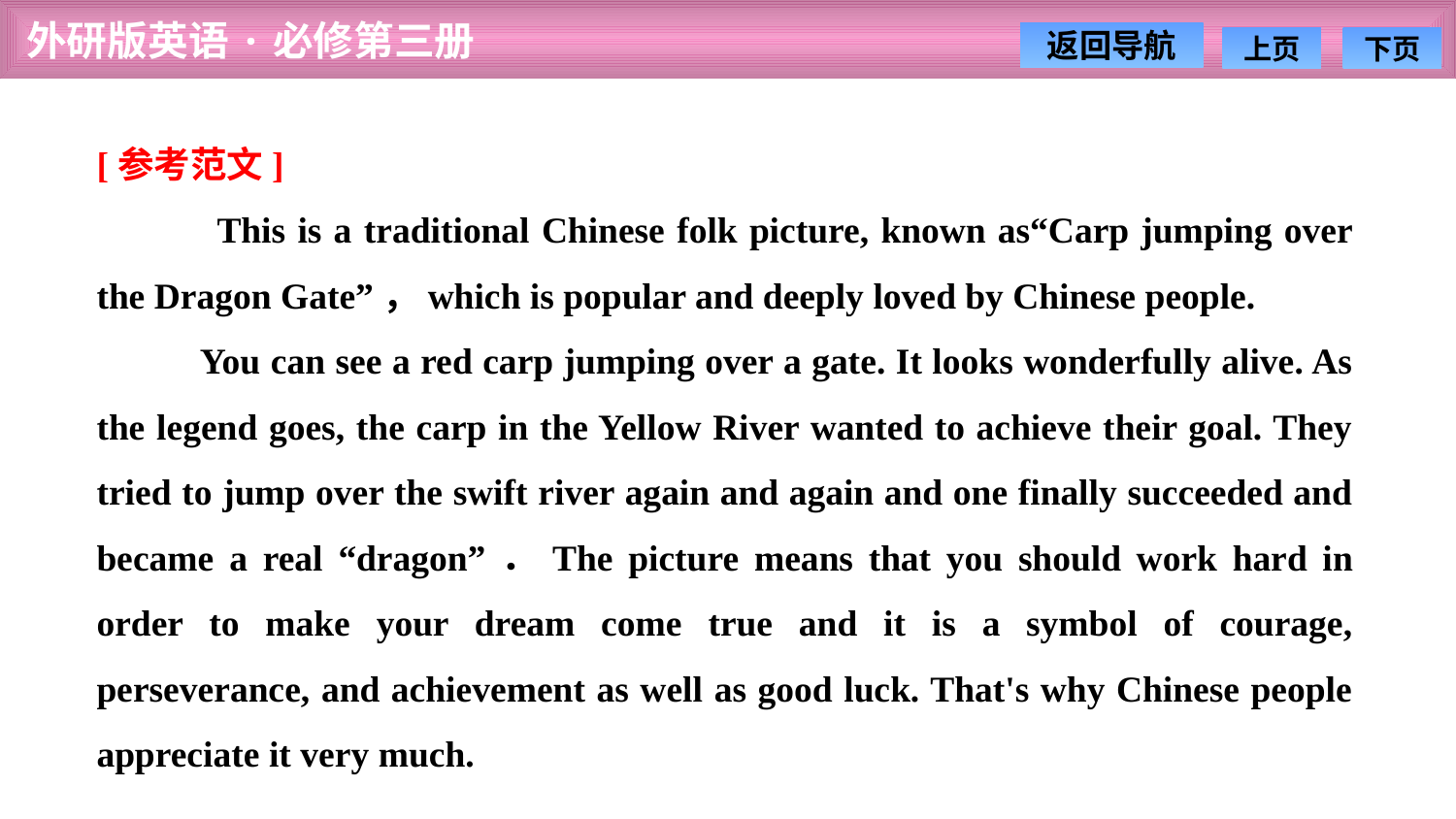

[参考范文]
          This is a traditional Chinese folk picture, known as“Carp jumping over the Dragon Gate”，which is popular and deeply loved by Chinese people.
          You can see a red carp jumping over a gate. It looks wonderfully alive. As the legend goes, the carp in the Yellow River wanted to achieve their goal. They tried to jump over the swift river again and again and one finally succeeded and became a real “dragon”．The picture means that you should work hard in order to make your dream come true and it is a symbol of courage, perseverance, and achievement as well as good luck. That's why Chinese people appreciate it very much.